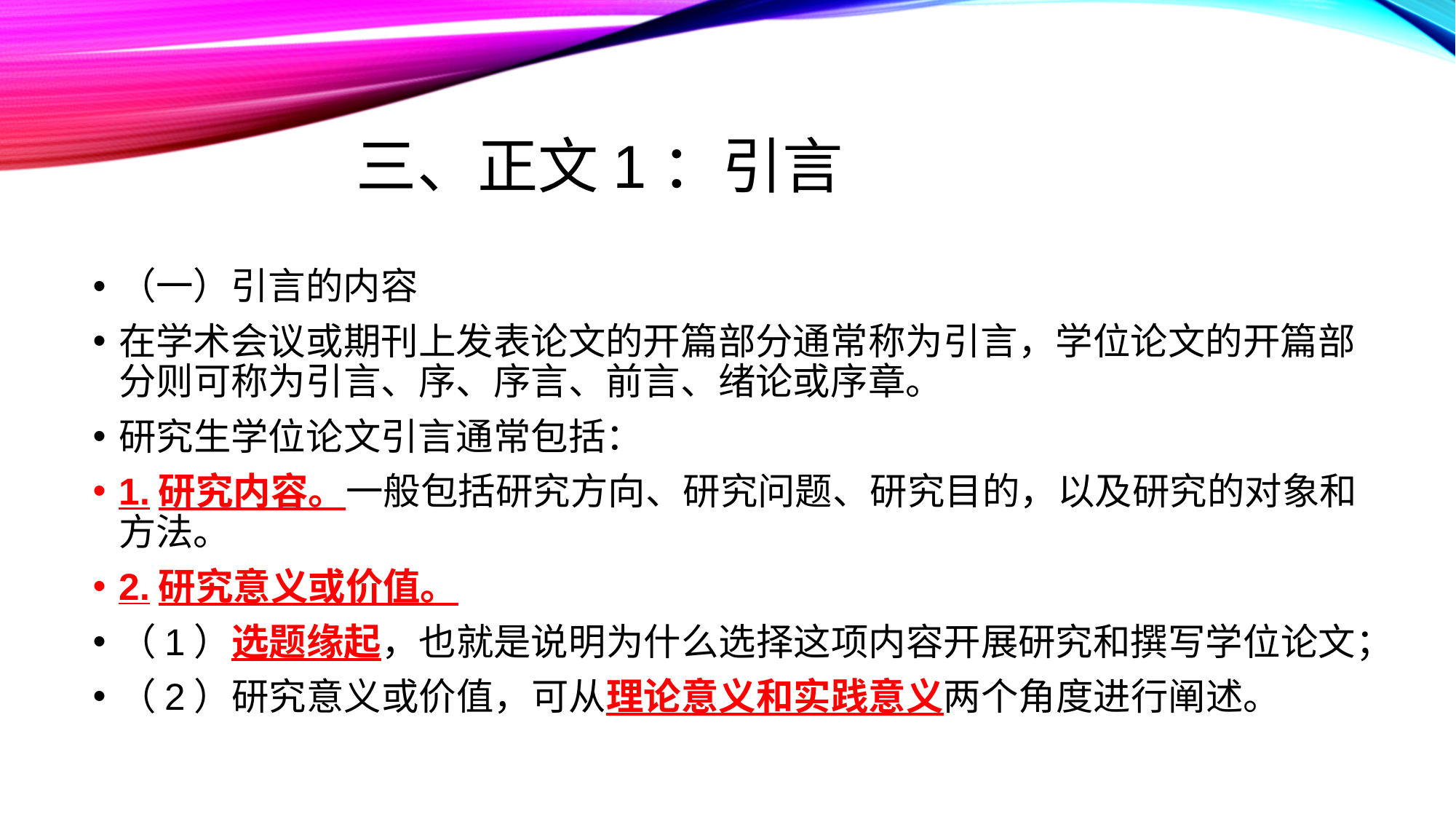

# 三、正文1：引言
（一）引言的内容
在学术会议或期刊上发表论文的开篇部分通常称为引言，学位论文的开篇部分则可称为引言、序、序言、前言、绪论或序章。
研究生学位论文引言通常包括：
1.研究内容。一般包括研究方向、研究问题、研究目的，以及研究的对象和方法。
2.研究意义或价值。
（1）选题缘起，也就是说明为什么选择这项内容开展研究和撰写学位论文；
（2）研究意义或价值，可从理论意义和实践意义两个角度进行阐述。